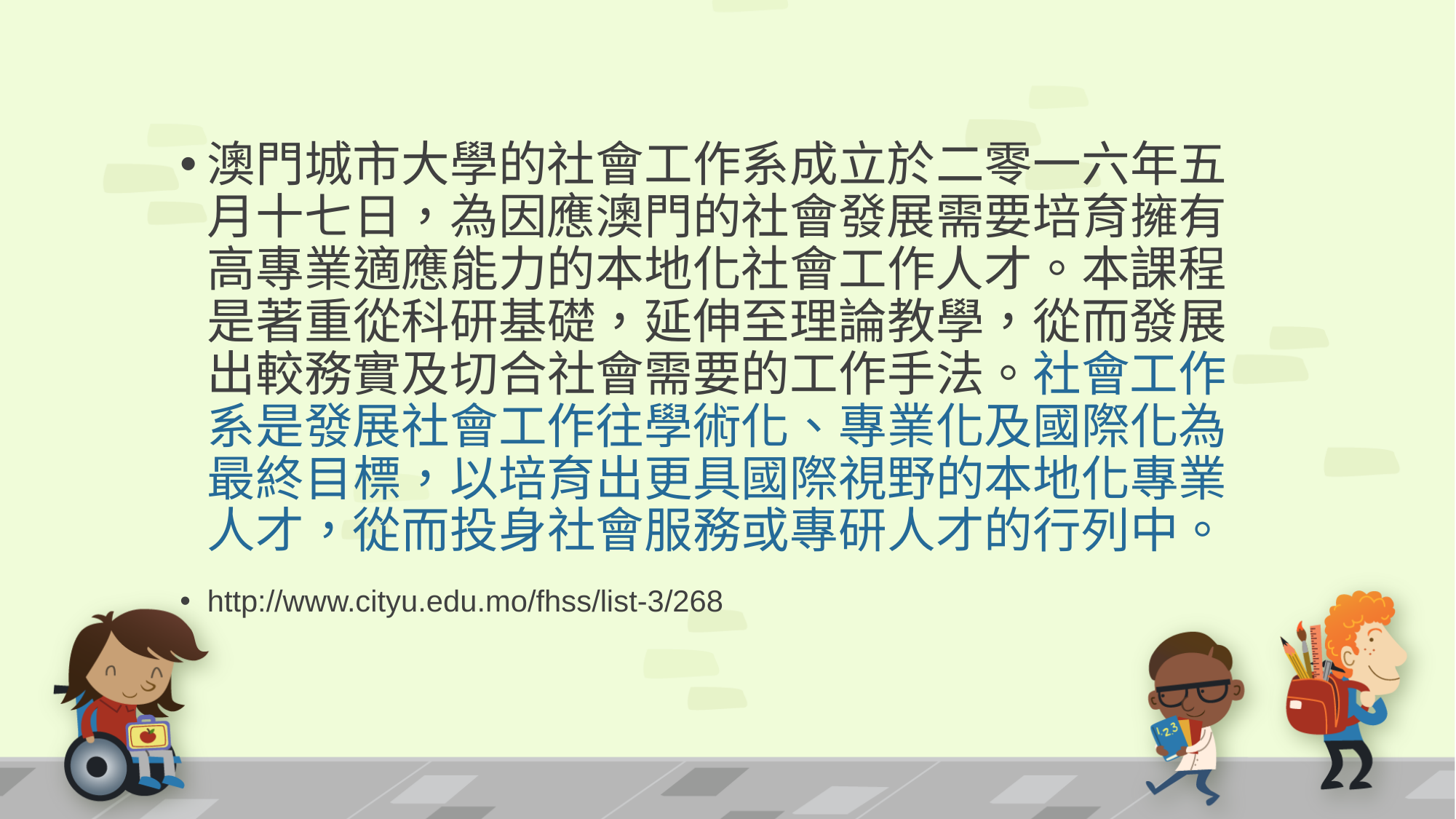

#
澳門城市大學的社會工作系成立於二零一六年五月十七日，為因應澳門的社會發展需要培育擁有高專業適應能力的本地化社會工作人才。本課程是著重從科研基礎，延伸至理論教學，從而發展出較務實及切合社會需要的工作手法。社會工作系是發展社會工作往學術化、專業化及國際化為最終目標，以培育出更具國際視野的本地化專業人才，從而投身社會服務或專研人才的行列中。
http://www.cityu.edu.mo/fhss/list-3/268